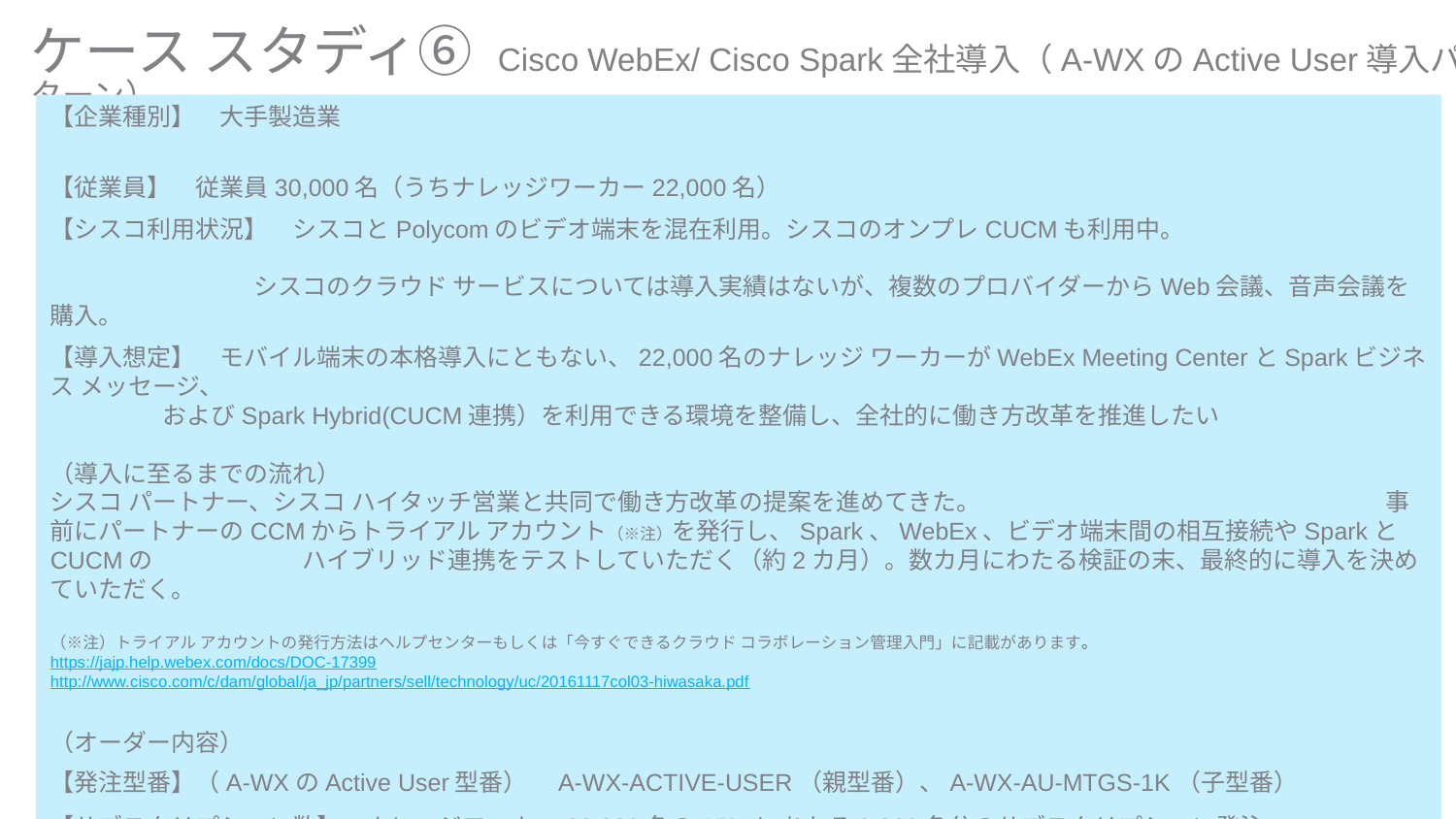

ケース スタディ⑥ Cisco WebEx/ Cisco Spark全社導入（A-WXのActive User導入パターン）
【企業種別】　大手製造業
【従業員】　従業員30,000名（うちナレッジワーカー22,000名）
【シスコ利用状況】　シスコとPolycomのビデオ端末を混在利用。シスコのオンプレCUCMも利用中。
　　　　                    シスコのクラウド サービスについては導入実績はないが、複数のプロバイダーからWeb会議、音声会議を購入。
【導入想定】　モバイル端末の本格導入にともない、22,000名のナレッジ ワーカーがWebEx Meeting CenterとSparkビジネス メッセージ、
                    およびSpark Hybrid(CUCM連携）を利用できる環境を整備し、全社的に働き方改革を推進したい

（導入に至るまでの流れ）
シスコ パートナー、シスコ ハイタッチ営業と共同で働き方改革の提案を進めてきた。                                                                            事前にパートナーのCCMからトライアル アカウント（※注）を発行し、Spark、WebEx、ビデオ端末間の相互接続やSparkとCUCMの                            ハイブリッド連携をテストしていただく（約2カ月）。数カ月にわたる検証の末、最終的に導入を決めていただく。

（※注）トライアル アカウントの発行方法はヘルプセンターもしくは「今すぐできるクラウド コラボレーション管理入門」に記載があります。
https://jajp.help.webex.com/docs/DOC-17399
http://www.cisco.com/c/dam/global/ja_jp/partners/sell/technology/uc/20161117col03-hiwasaka.pdf

（オーダー内容）
【発注型番】（A-WXのActive User型番）　A-WX-ACTIVE-USER（親型番）、A-WX-AU-MTGS-1K（子型番）
【サブスクリプション数】　ナレッジワーカー22,000名の15%にあたる3,300名分のサブスクリプション発注